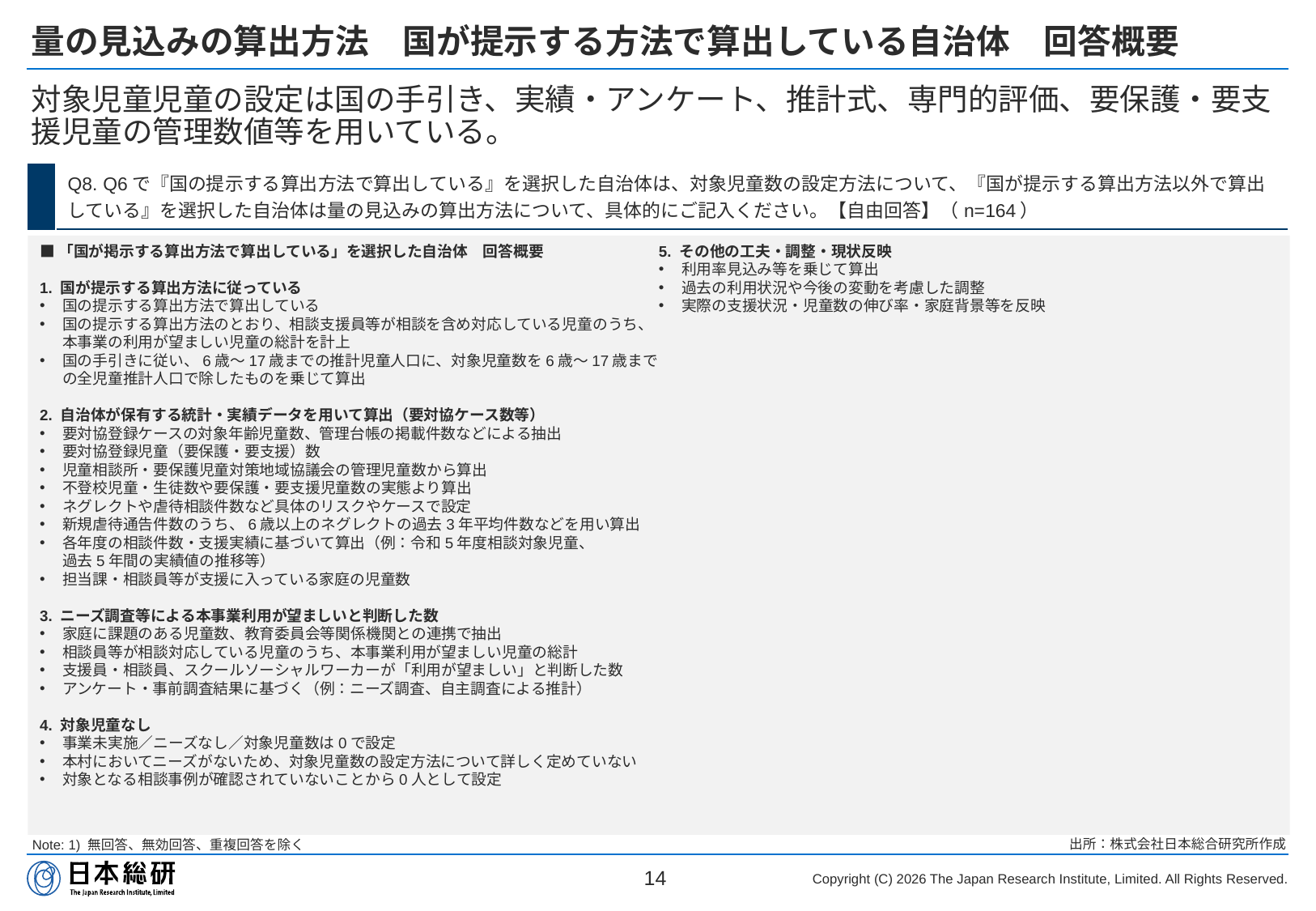

# 量の見込みの算出方法　国が提示する方法で算出している自治体　回答概要
対象児童児童の設定は国の手引き、実績・アンケート、推計式、専門的評価、要保護・要支援児童の管理数値等を用いている。
|  | Q8. Q6で『国の提示する算出方法で算出している』を選択した自治体は、対象児童数の設定方法について、『国が提示する算出方法以外で算出している』を選択した自治体は量の見込みの算出方法について、具体的にご記入ください。【自由回答】（n=164） |
| --- | --- |
■「国が掲示する算出方法で算出している」を選択した自治体　回答概要

1. 国が提示する算出方法に従っている
国の提示する算出方法で算出している
国の提示する算出方法のとおり、相談支援員等が相談を含め対応している児童のうち、
本事業の利用が望ましい児童の総計を計上
国の手引きに従い、6歳～17歳までの推計児童人口に、対象児童数を6歳～17歳までの全児童推計人口で除したものを乗じて算出

2. 自治体が保有する統計・実績データを用いて算出（要対協ケース数等）
要対協登録ケースの対象年齢児童数、管理台帳の掲載件数などによる抽出
要対協登録児童（要保護・要支援）数
児童相談所・要保護児童対策地域協議会の管理児童数から算出
不登校児童・生徒数や要保護・要支援児童数の実態より算出
ネグレクトや虐待相談件数など具体のリスクやケースで設定
新規虐待通告件数のうち、6歳以上のネグレクトの過去3年平均件数などを用い算出
各年度の相談件数・支援実績に基づいて算出（例：令和5年度相談対象児童、
過去5年間の実績値の推移等）
担当課・相談員等が支援に入っている家庭の児童数

3. ニーズ調査等による本事業利用が望ましいと判断した数
家庭に課題のある児童数、教育委員会等関係機関との連携で抽出
相談員等が相談対応している児童のうち、本事業利用が望ましい児童の総計
支援員・相談員、スクールソーシャルワーカーが「利用が望ましい」と判断した数
アンケート・事前調査結果に基づく（例：ニーズ調査、自主調査による推計）

4. 対象児童なし
事業未実施／ニーズなし／対象児童数は0で設定
本村においてニーズがないため、対象児童数の設定方法について詳しく定めていない
対象となる相談事例が確認されていないことから0人として設定

5. その他の工夫・調整・現状反映
利用率見込み等を乗じて算出
過去の利用状況や今後の変動を考慮した調整
実際の支援状況・児童数の伸び率・家庭背景等を反映

出所：株式会社日本総合研究所作成
Note: 1) 無回答、無効回答、重複回答を除く